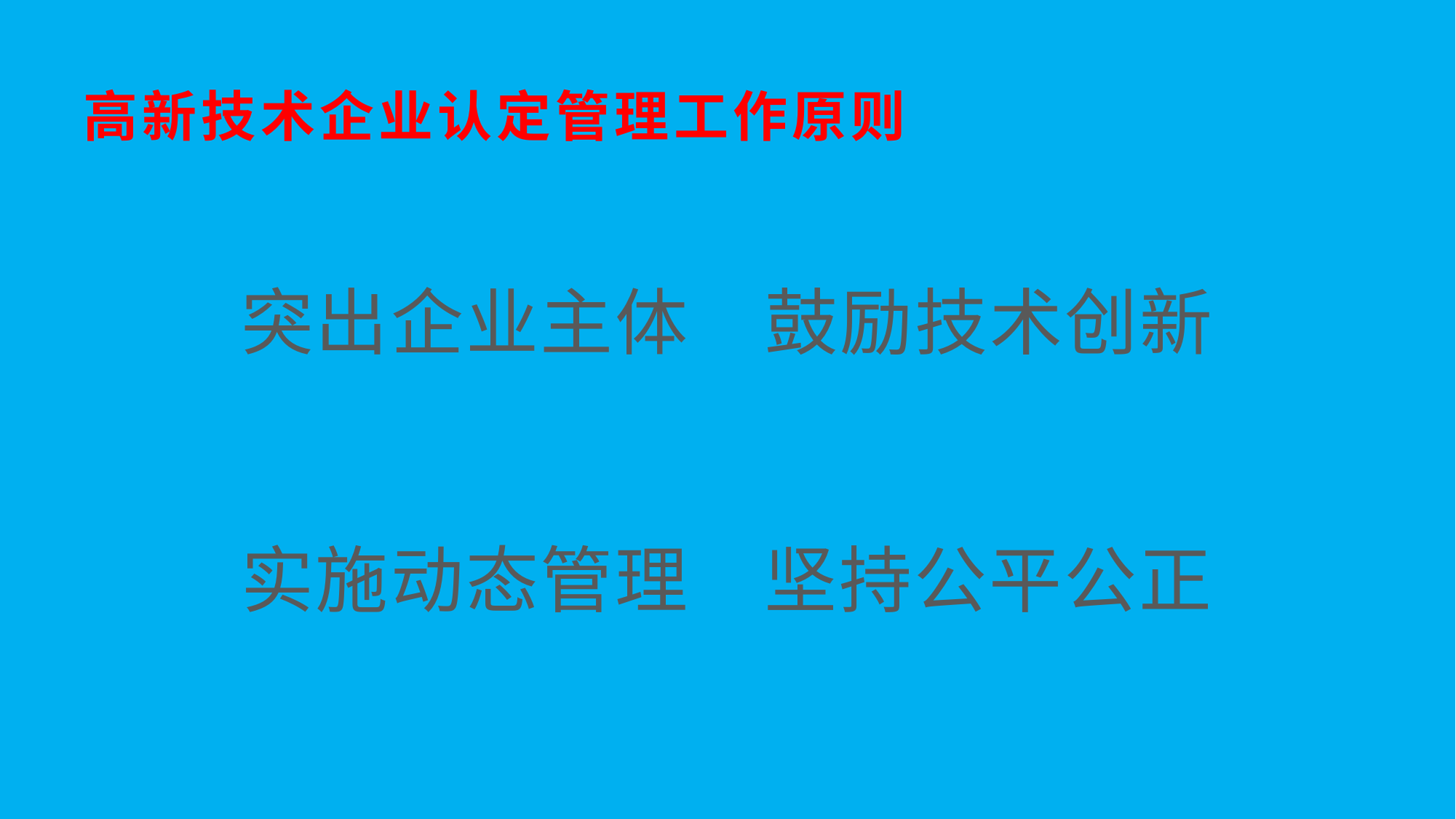

# 高新技术企业认定管理工作原则
突出企业主体    鼓励技术创新

实施动态管理    坚持公平公正